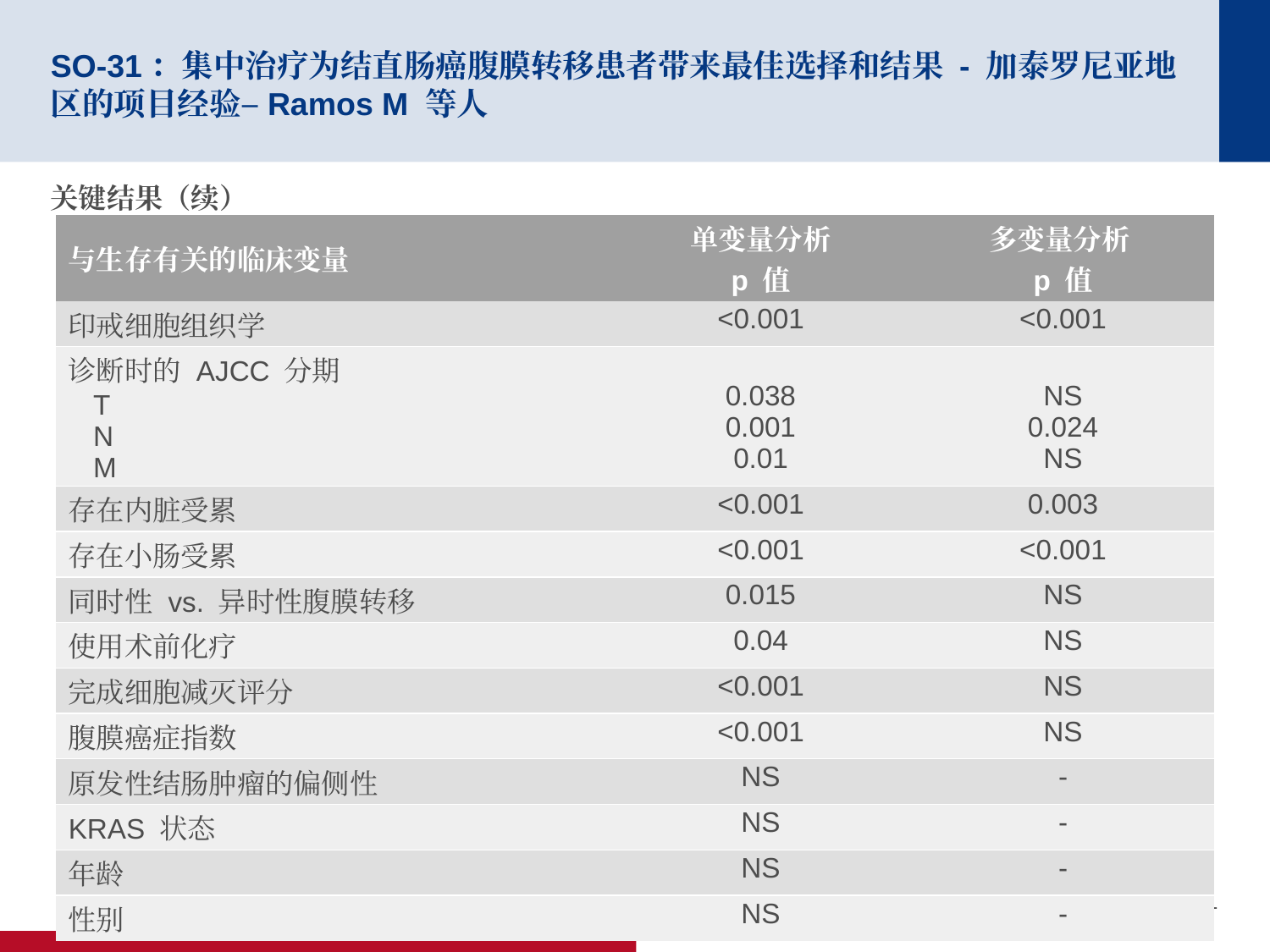

# SO-31：集中治疗为结直肠癌腹膜转移患者带来最佳选择和结果 - 加泰罗尼亚地区的项目经验–Ramos M 等人
关键结果（续）
| 与生存有关的临床变量 | 单变量分析 p 值 | 多变量分析 p 值 |
| --- | --- | --- |
| 印戒细胞组织学 | <0.001 | <0.001 |
| 诊断时的 AJCC 分期 T N M | 0.038 0.001 0.01 | NS 0.024 NS |
| 存在内脏受累 | <0.001 | 0.003 |
| 存在小肠受累 | <0.001 | <0.001 |
| 同时性 vs. 异时性腹膜转移 | 0.015 | NS |
| 使用术前化疗 | 0.04 | NS |
| 完成细胞减灭评分 | <0.001 | NS |
| 腹膜癌症指数 | <0.001 | NS |
| 原发性结肠肿瘤的偏侧性 | NS | - |
| KRAS 状态 | NS | - |
| 年龄 | NS | - |
| 性别 | NS | - |
Ramos M, et al.Ann Oncol 2020;31(suppl):abstr SO-31